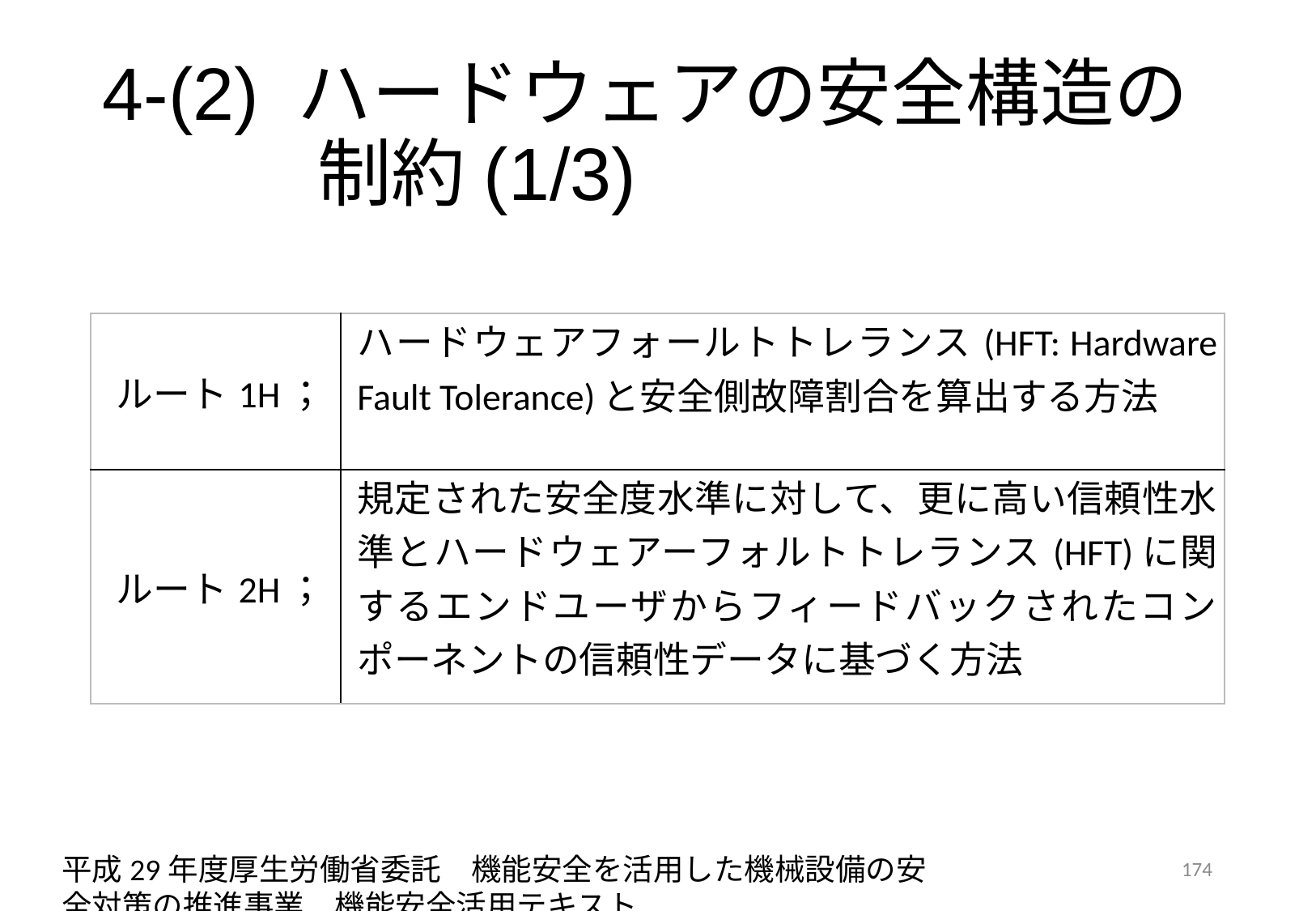

# 4-(2) ハードウェアの安全構造の制約(1/3)
| ルート1H； | ハードウェアフォールトトレランス(HFT: Hardware Fault Tolerance)と安全側故障割合を算出する方法 |
| --- | --- |
| ルート2H； | 規定された安全度水準に対して、更に高い信頼性水準とハードウェアーフォルトトレランス(HFT)に関するエンドユーザからフィードバックされたコンポーネントの信頼性データに基づく方法 |
平成29年度厚生労働省委託　機能安全を活用した機械設備の安全対策の推進事業　機能安全活用テキスト
174